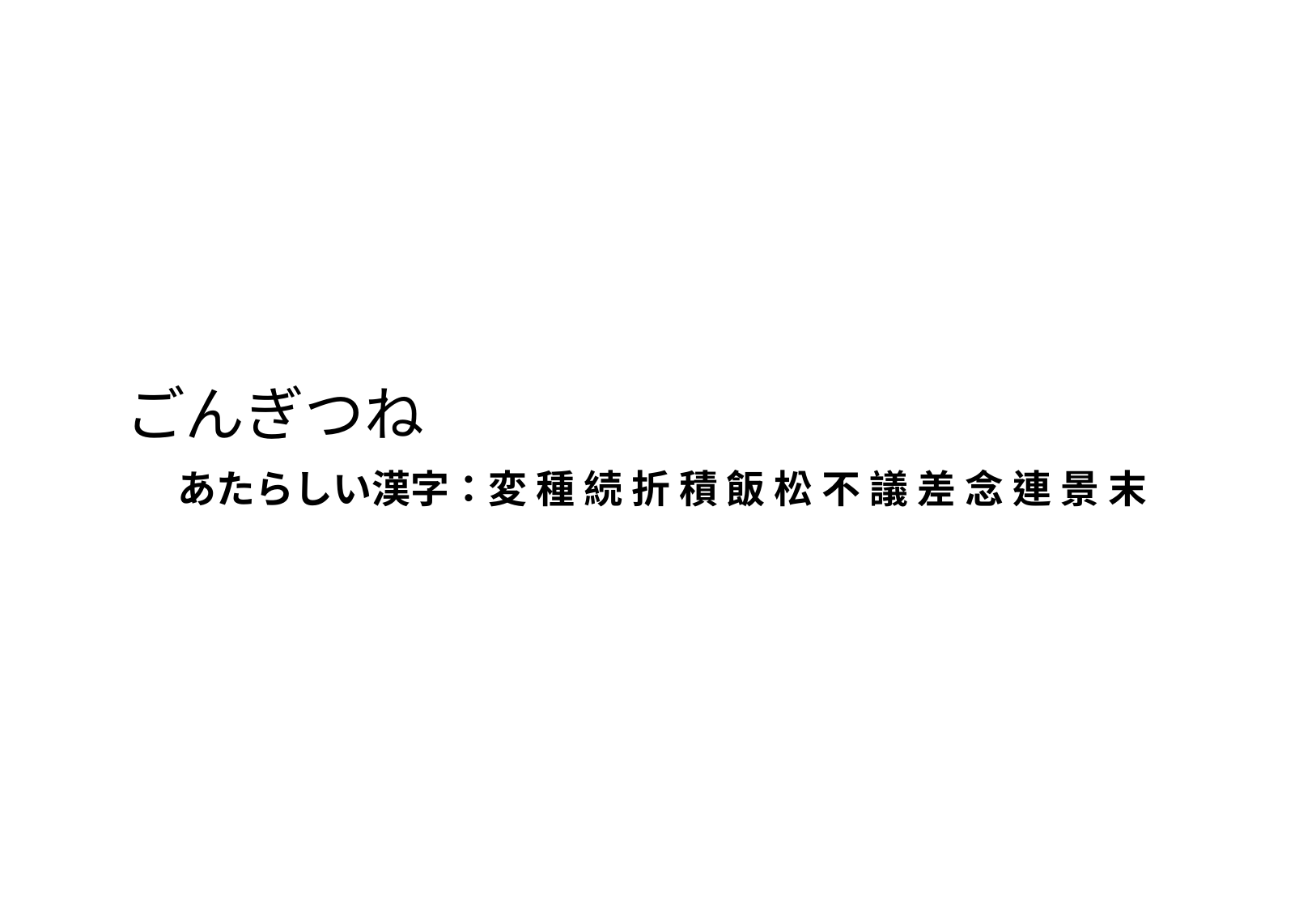

# ごんぎつね
あたらしい漢字：変 種 続 折 積 飯 松 不 議 差 念 連 景 末